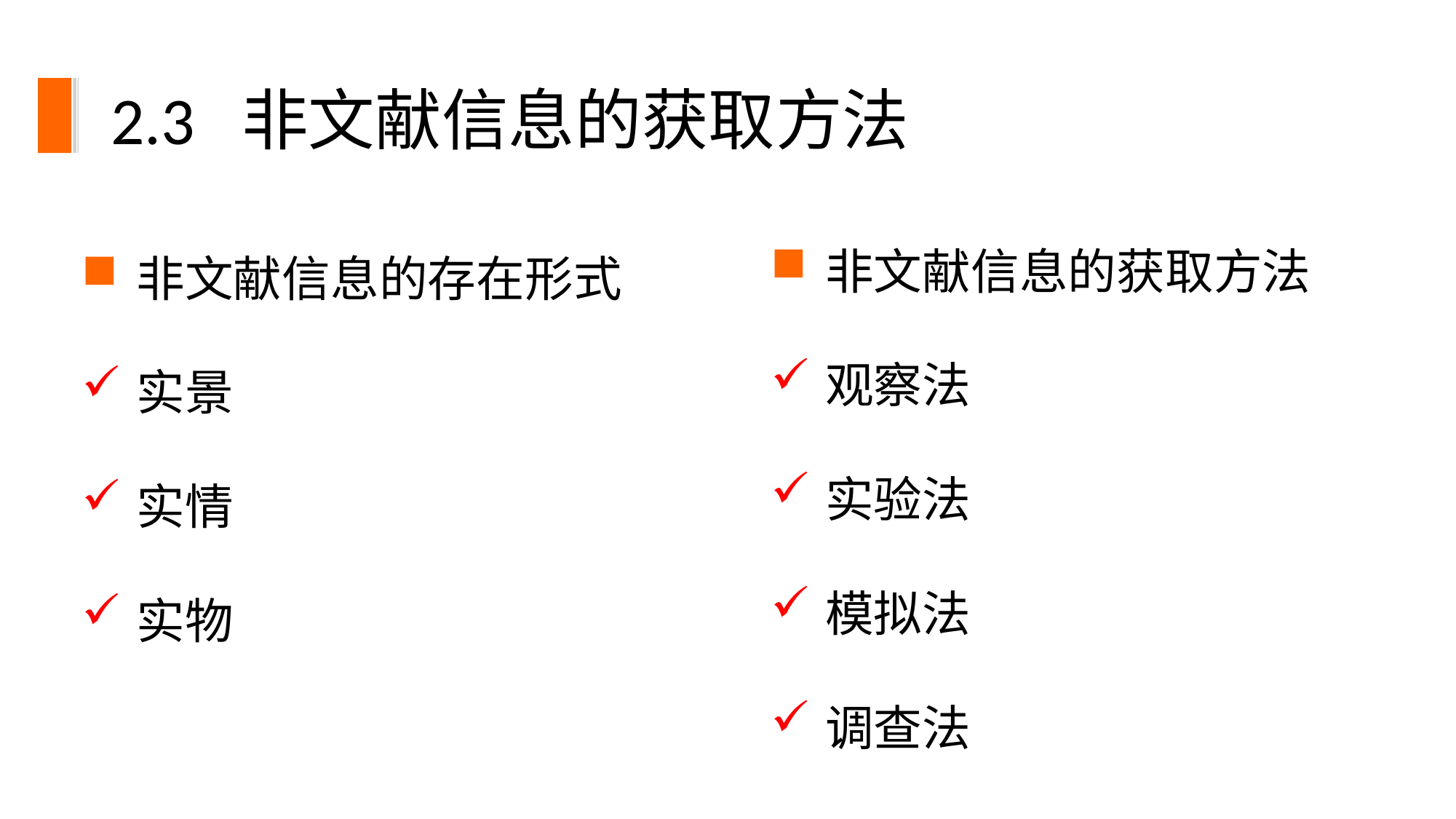

# 2.3  非文献信息的获取方法

非文献信息的获取方法
观察法
实验法
模拟法
调查法
非文献信息的存在形式
实景
实情
实物